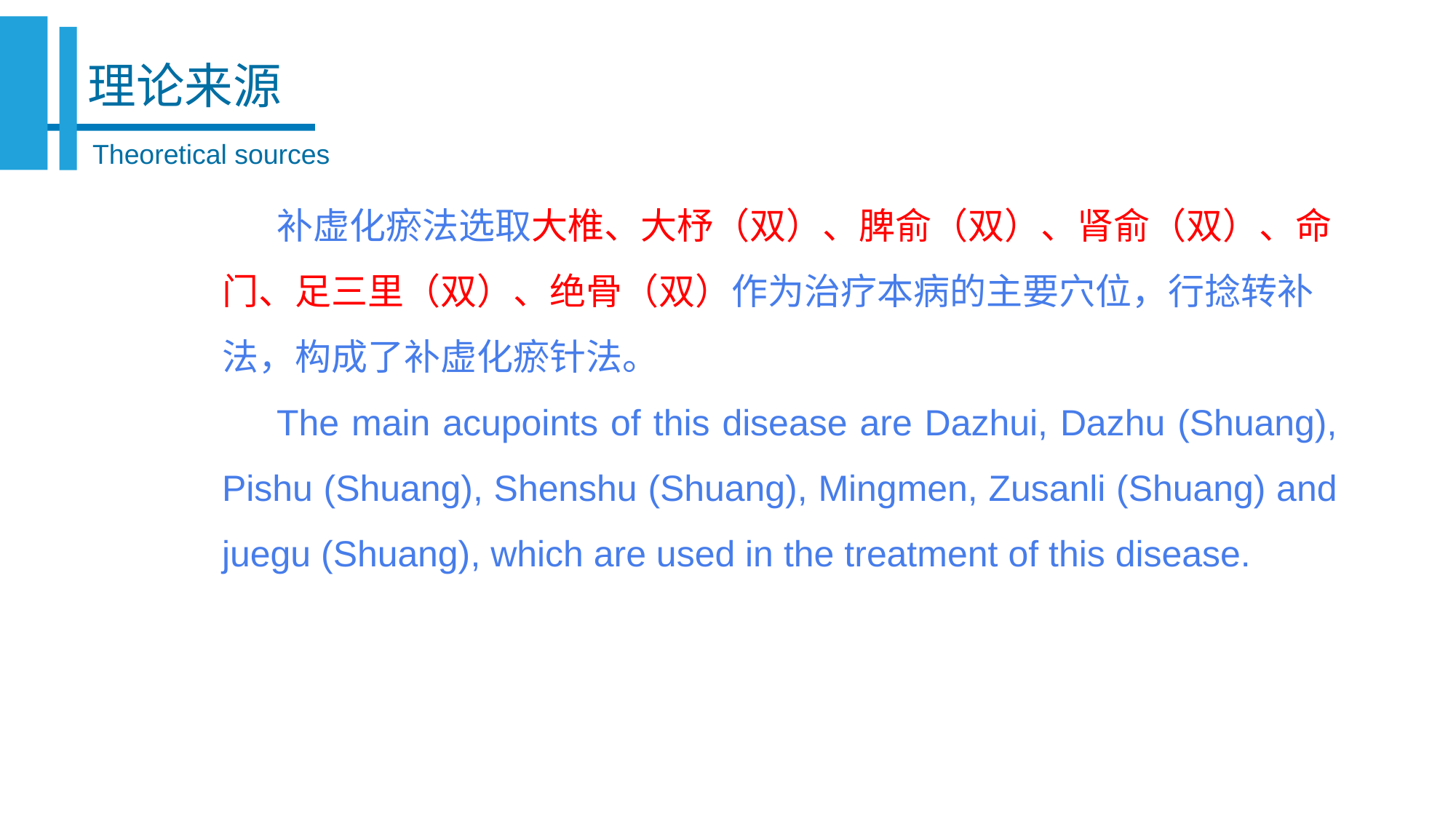

理论来源
Theoretical sources
补虚化瘀法选取大椎、大杼（双）、脾俞（双）、肾俞（双）、命门、足三里（双）、绝骨（双）作为治疗本病的主要穴位，行捻转补法，构成了补虚化瘀针法。
The main acupoints of this disease are Dazhui, Dazhu (Shuang), Pishu (Shuang), Shenshu (Shuang), Mingmen, Zusanli (Shuang) and juegu (Shuang), which are used in the treatment of this disease.